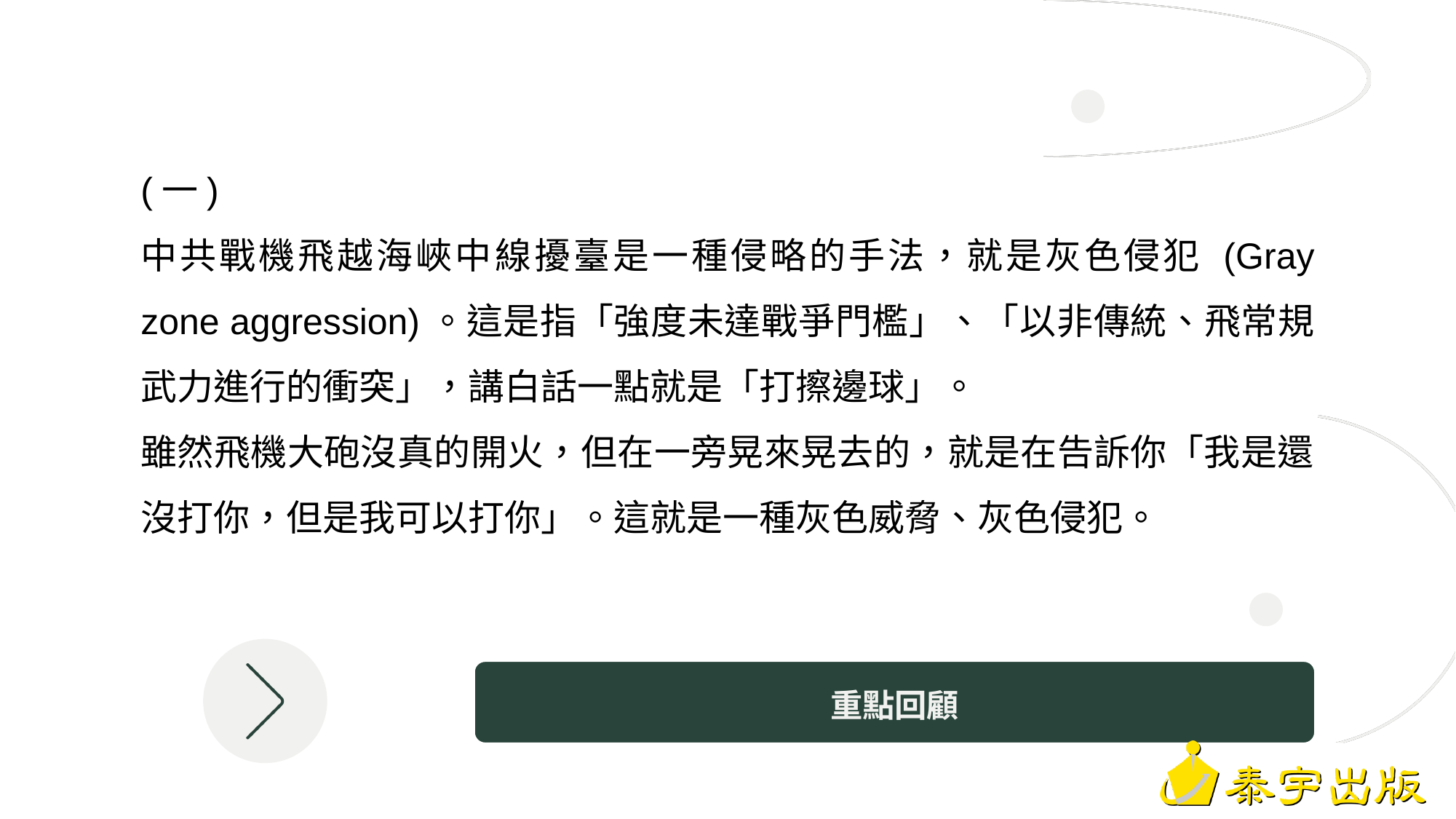

(一)
中共戰機飛越海峽中線擾臺是一種侵略的手法，就是灰色侵犯 (Gray zone aggression)。這是指「強度未達戰爭門檻」、「以非傳統、飛常規武力進行的衝突」，講白話一點就是「打擦邊球」。
雖然飛機大砲沒真的開火，但在一旁晃來晃去的，就是在告訴你「我是還沒打你，但是我可以打你」。這就是一種灰色威脅、灰色侵犯。